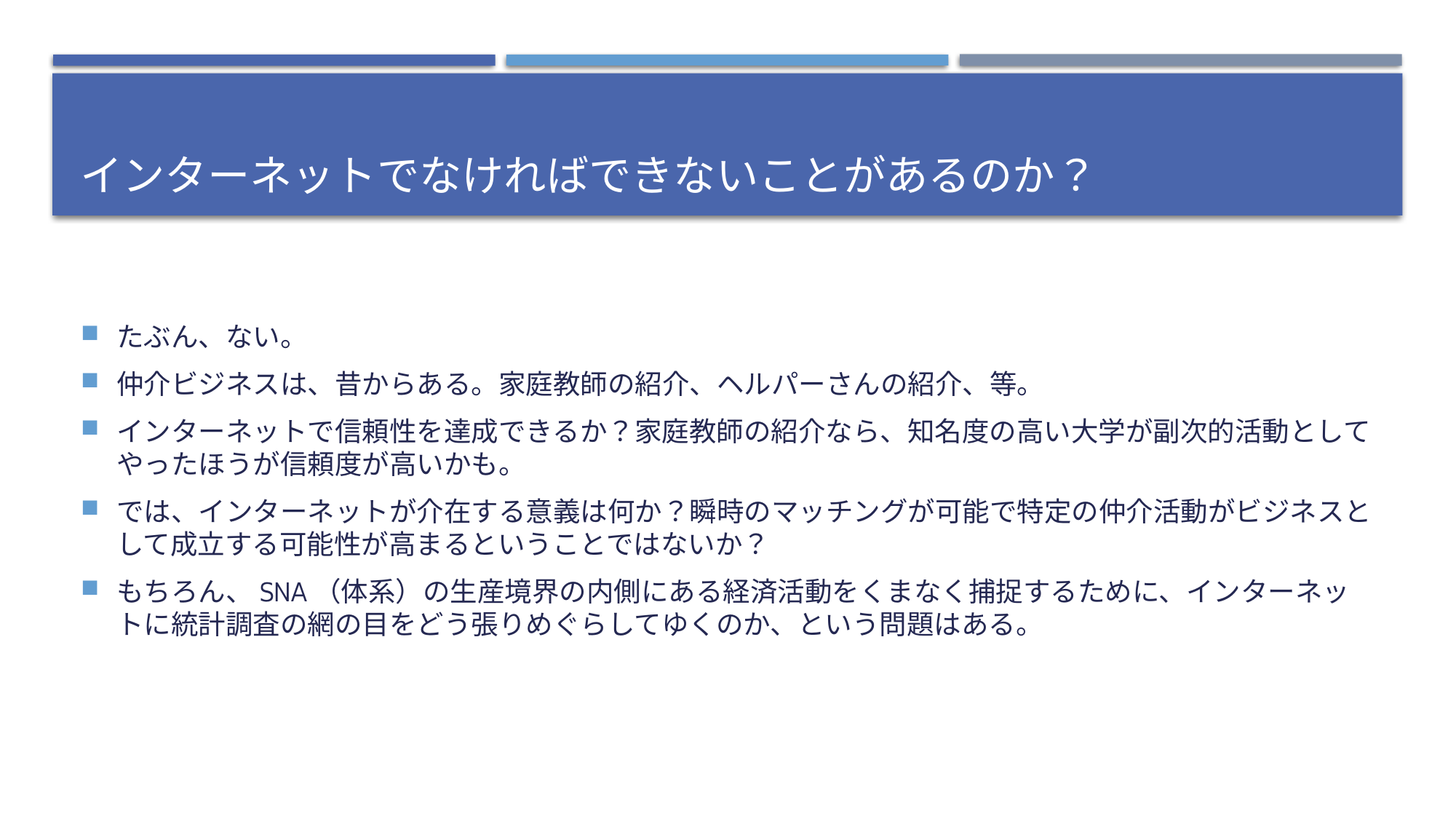

# インターネットでなければできないことがあるのか？
たぶん、ない。
仲介ビジネスは、昔からある。家庭教師の紹介、ヘルパーさんの紹介、等。
インターネットで信頼性を達成できるか？家庭教師の紹介なら、知名度の高い大学が副次的活動としてやったほうが信頼度が高いかも。
では、インターネットが介在する意義は何か？瞬時のマッチングが可能で特定の仲介活動がビジネスとして成立する可能性が高まるということではないか？
もちろん、SNA（体系）の生産境界の内側にある経済活動をくまなく捕捉するために、インターネットに統計調査の網の目をどう張りめぐらしてゆくのか、という問題はある。